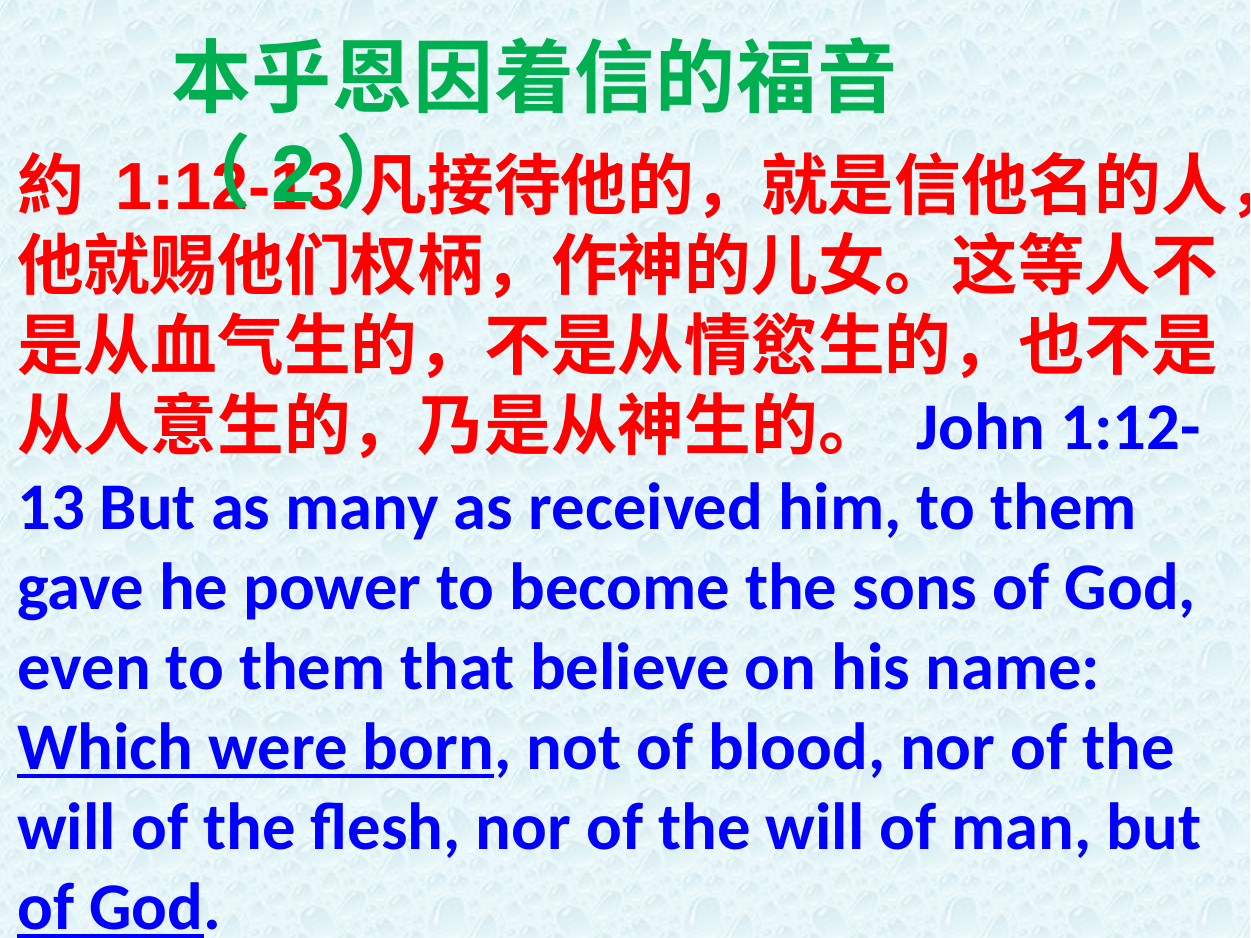

本乎恩因着信的福音（2）
約 1:12-13凡接待他的，就是信他名的人，他就赐他们权柄，作神的儿女。这等人不是从血气生的，不是从情慾生的，也不是从人意生的，乃是从神生的。 John 1:12-13 But as many as received him, to them gave he power to become the sons of God, even to them that believe on his name: Which were born, not of blood, nor of the will of the flesh, nor of the will of man, but of God.